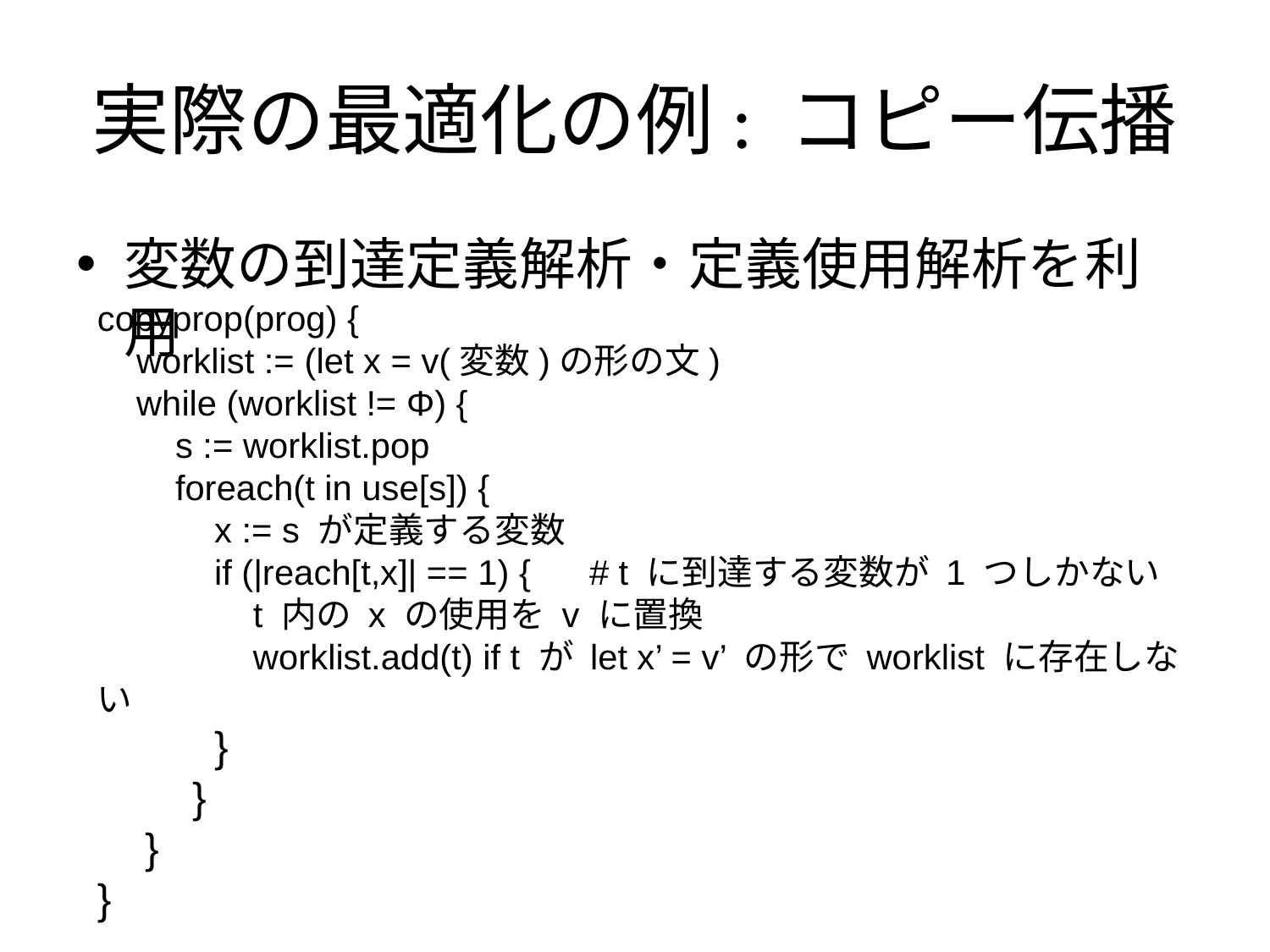

# 実際の最適化の例: コピー伝播
変数の到達定義解析・定義使用解析を利用
copyprop(prog) {
    worklist := (let x = v(変数)の形の文)
    while (worklist != Φ) {
        s := worklist.pop
        foreach(t in use[s]) {
            x := s が定義する変数
            if (|reach[t,x]| == 1) {      # t に到達する変数が 1 つしかない
                t 内の x の使用を v に置換
                worklist.add(t) if t が let x’ = v’ の形で worklist に存在しない
            }
        }
    }
}